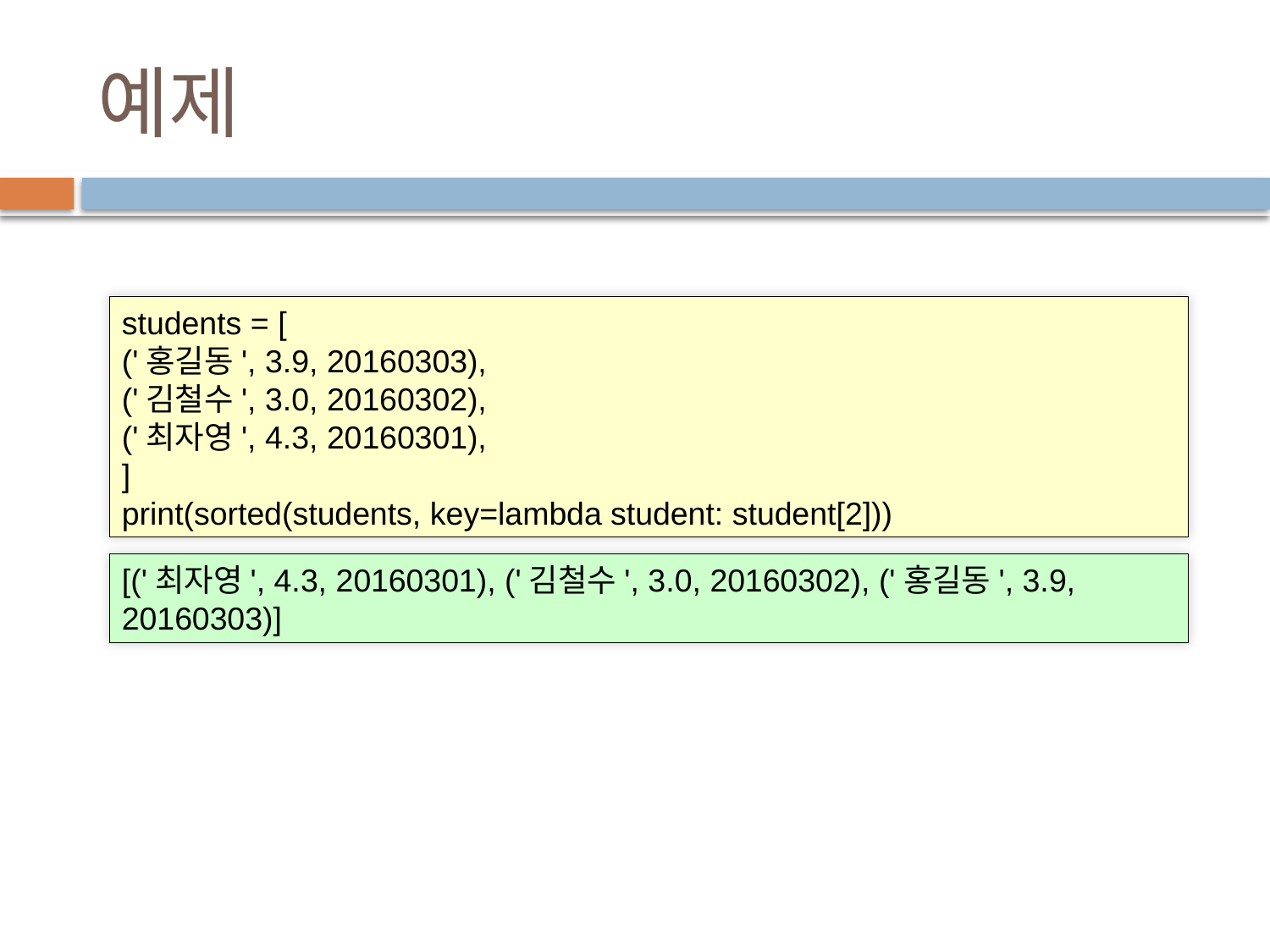

# 예제
students = [
('홍길동', 3.9, 20160303),
('김철수', 3.0, 20160302),
('최자영', 4.3, 20160301),
]
print(sorted(students, key=lambda student: student[2]))
[('최자영', 4.3, 20160301), ('김철수', 3.0, 20160302), ('홍길동', 3.9, 20160303)]